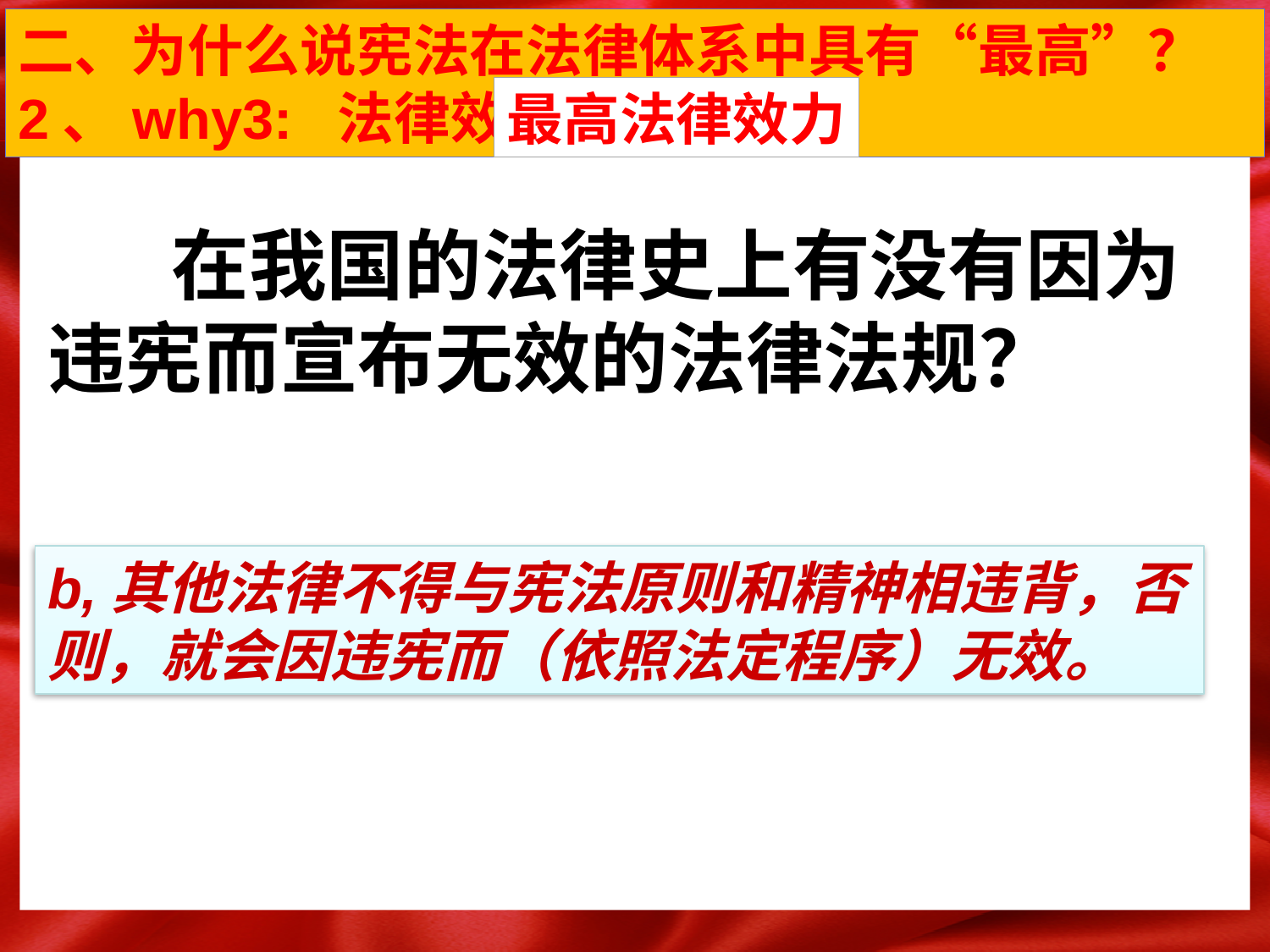

二、为什么说宪法在法律体系中具有“最高”？2、why3:  法律效力：
最高法律效力
      在我国的法律史上有没有因为违宪而宣布无效的法律法规？
b,其他法律不得与宪法原则和精神相违背，否则，就会因违宪而（依照法定程序）无效。